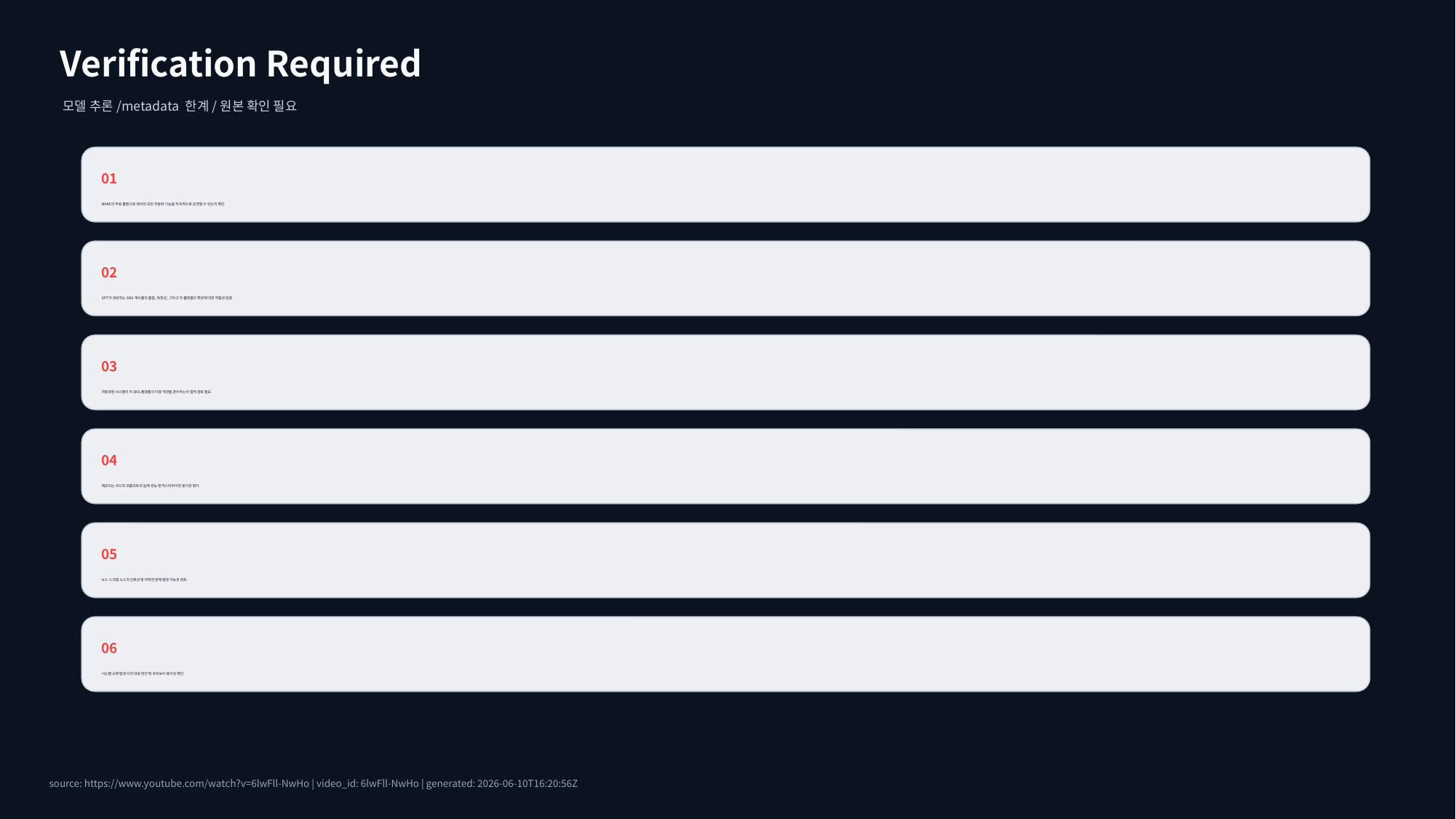

Verification Required
모델 추론/metadata 한계/원본 확인 필요

01
MAKE의 무료 플랜으로 제시된 모든 자동화 기능을 지속적으로 운영할 수 있는지 확인.

02
GPT가 생성하는 SNS 게시물의 품질, 독창성, 그리고 각 플랫폼의 특성에 대한 적합성 검증.

03
자동화된 시스템이 각 SNS 플랫폼의 이용 약관을 준수하는지 법적 검토 필요.

04
제공되는 코드와 프롬프트의 실제 성능 및 커스터마이징 용이성 평가.

05
뉴스 스크랩 소스의 신뢰성 및 저작권 문제 발생 가능성 검토.

06
시스템 오류 발생 시의 대응 방안 및 유지보수 용이성 확인.
source: https://www.youtube.com/watch?v=6lwFll-NwHo | video_id: 6lwFll-NwHo | generated: 2026-06-10T16:20:56Z